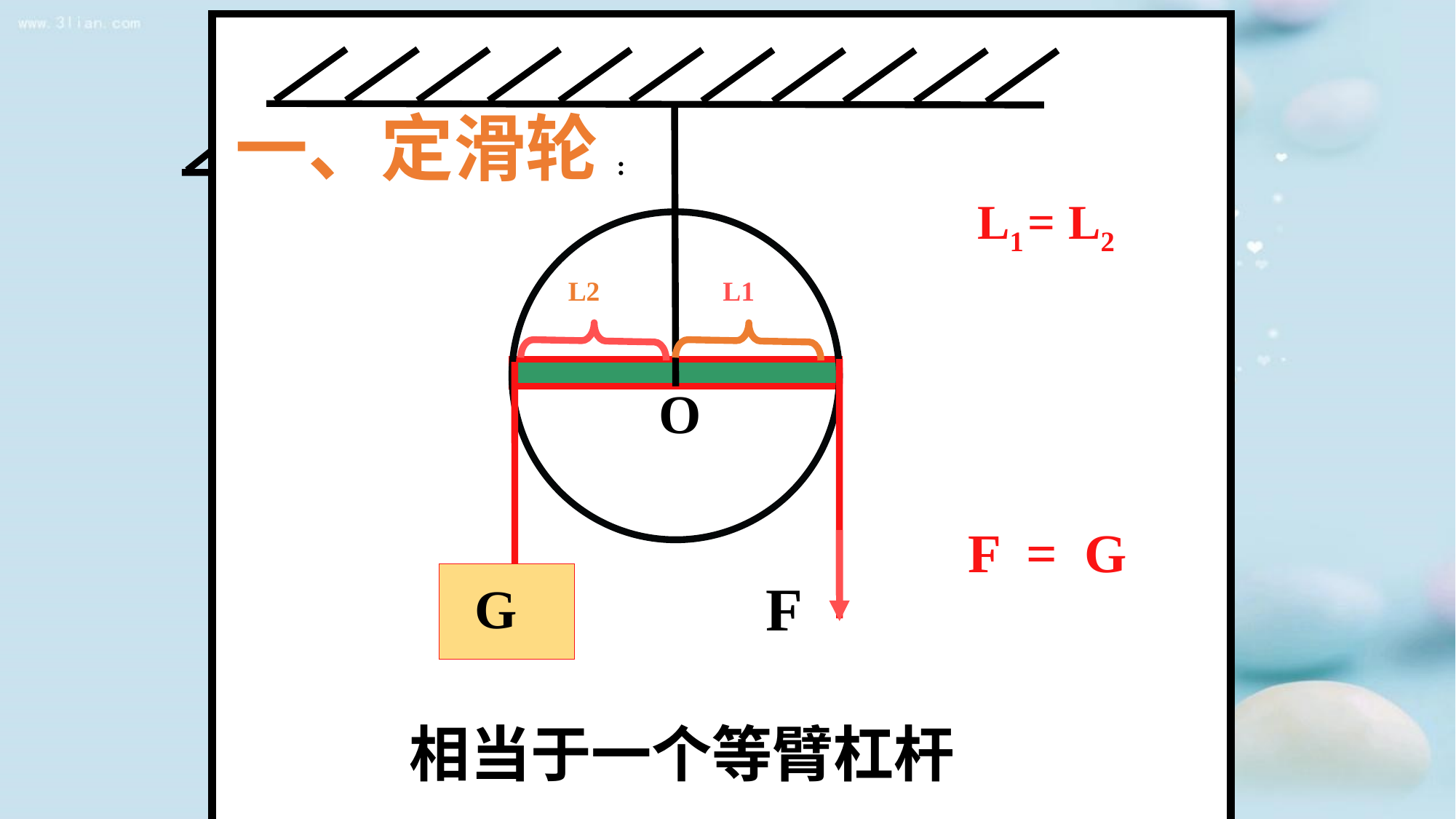

F
L2

L1

O

G
一、定滑轮:

F

F
L1
=
L2

F  =  G
相当于一个等臂杠杆